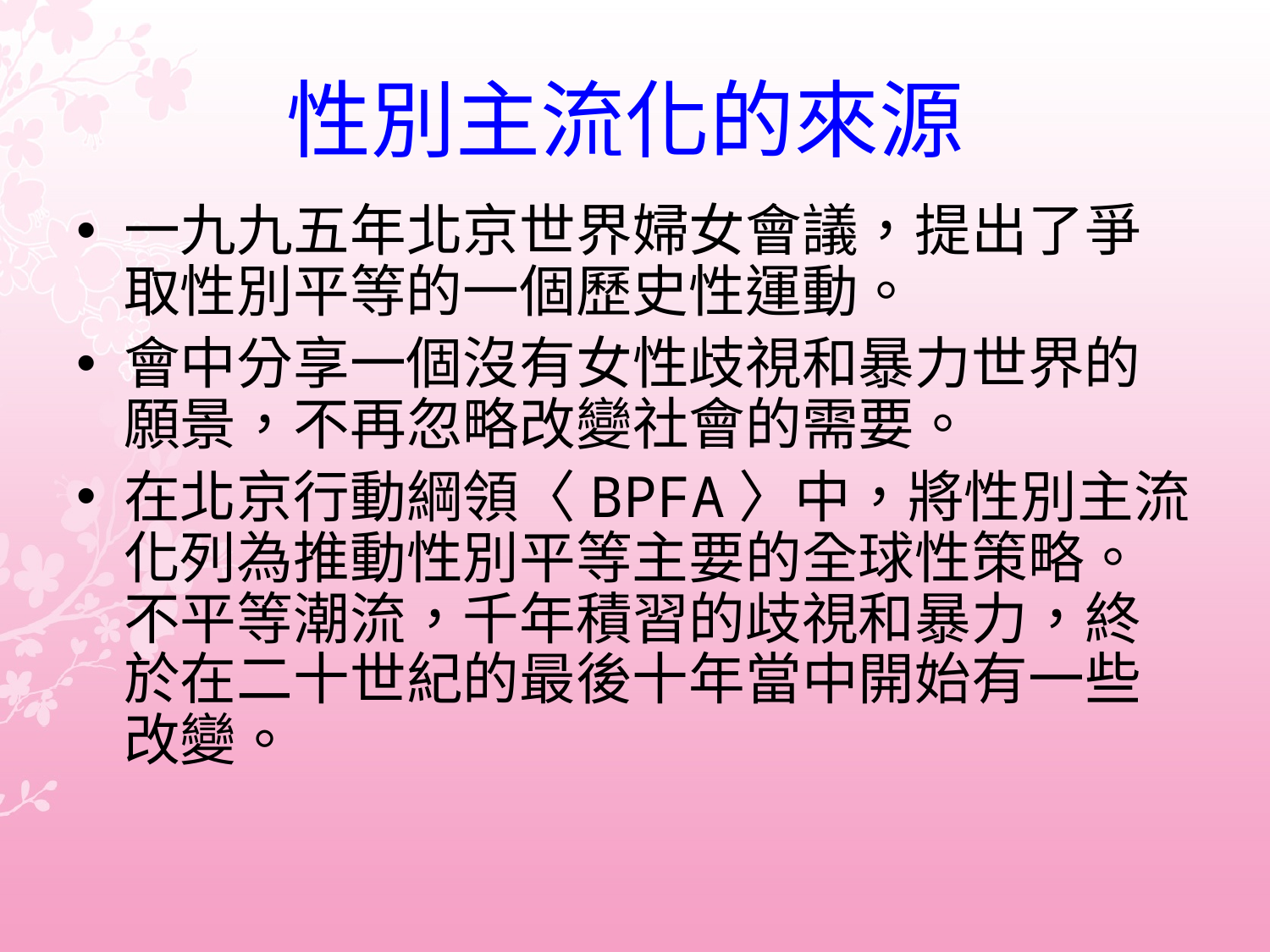

# 性別主流化的來源
一九九五年北京世界婦女會議，提出了爭取性別平等的一個歷史性運動。
會中分享一個沒有女性歧視和暴力世界的願景，不再忽略改變社會的需要。
在北京行動綱領〈BPFA〉中，將性別主流化列為推動性別平等主要的全球性策略。不平等潮流，千年積習的歧視和暴力，終於在二十世紀的最後十年當中開始有一些改變。